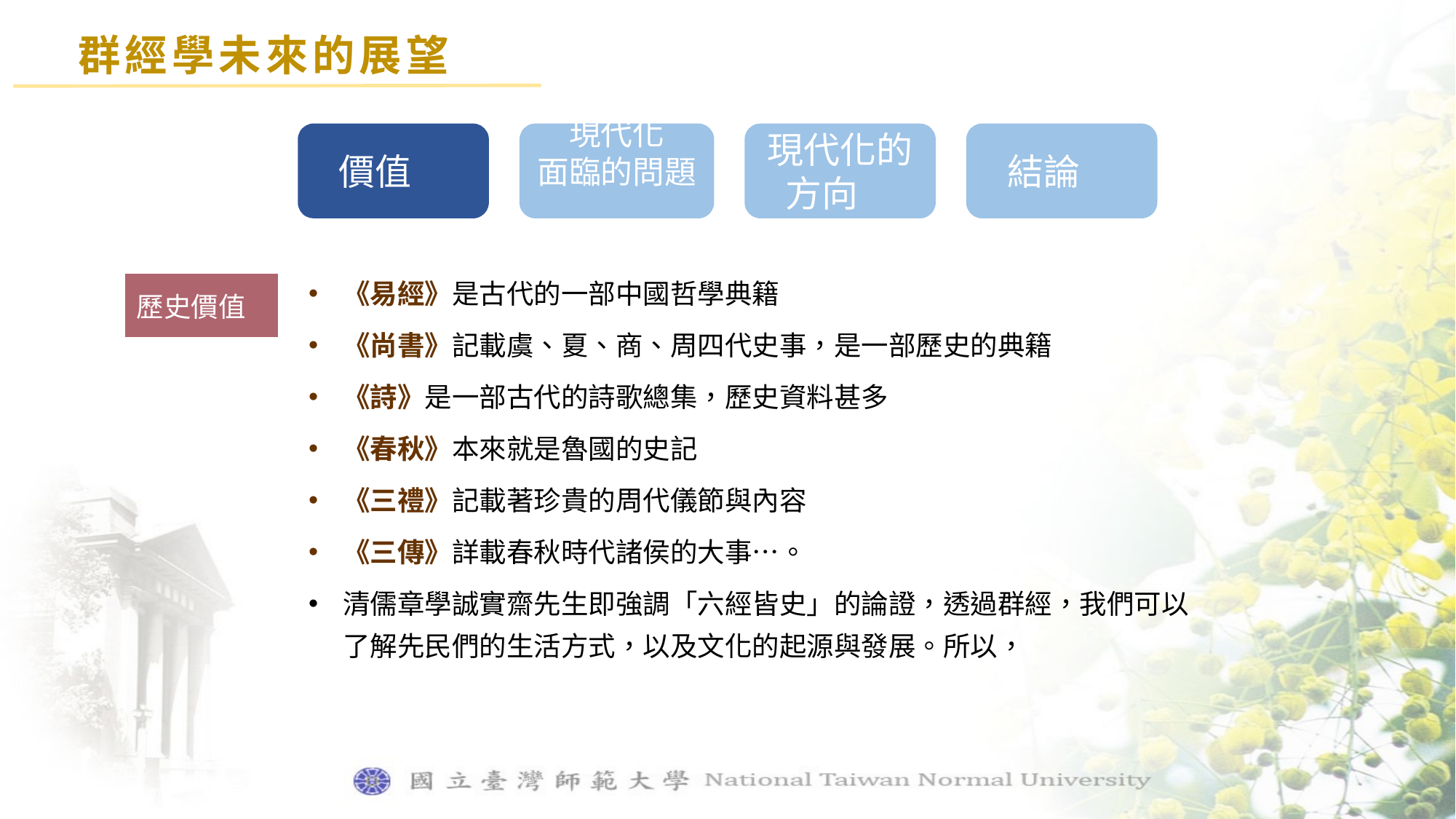

群經學未來的展望
價值
現代化
面臨的問題
現代化的方向
結論
《易經》是古代的一部中國哲學典籍
《尚書》記載虞、夏、商、周四代史事，是一部歷史的典籍
《詩》是一部古代的詩歌總集，歷史資料甚多
《春秋》本來就是魯國的史記
《三禮》記載著珍貴的周代儀節與內容
《三傳》詳載春秋時代諸侯的大事…。
清儒章學誠實齋先生即強調「六經皆史」的論證，透過群經，我們可以了解先民們的生活方式，以及文化的起源與發展。所以，
歷史價值